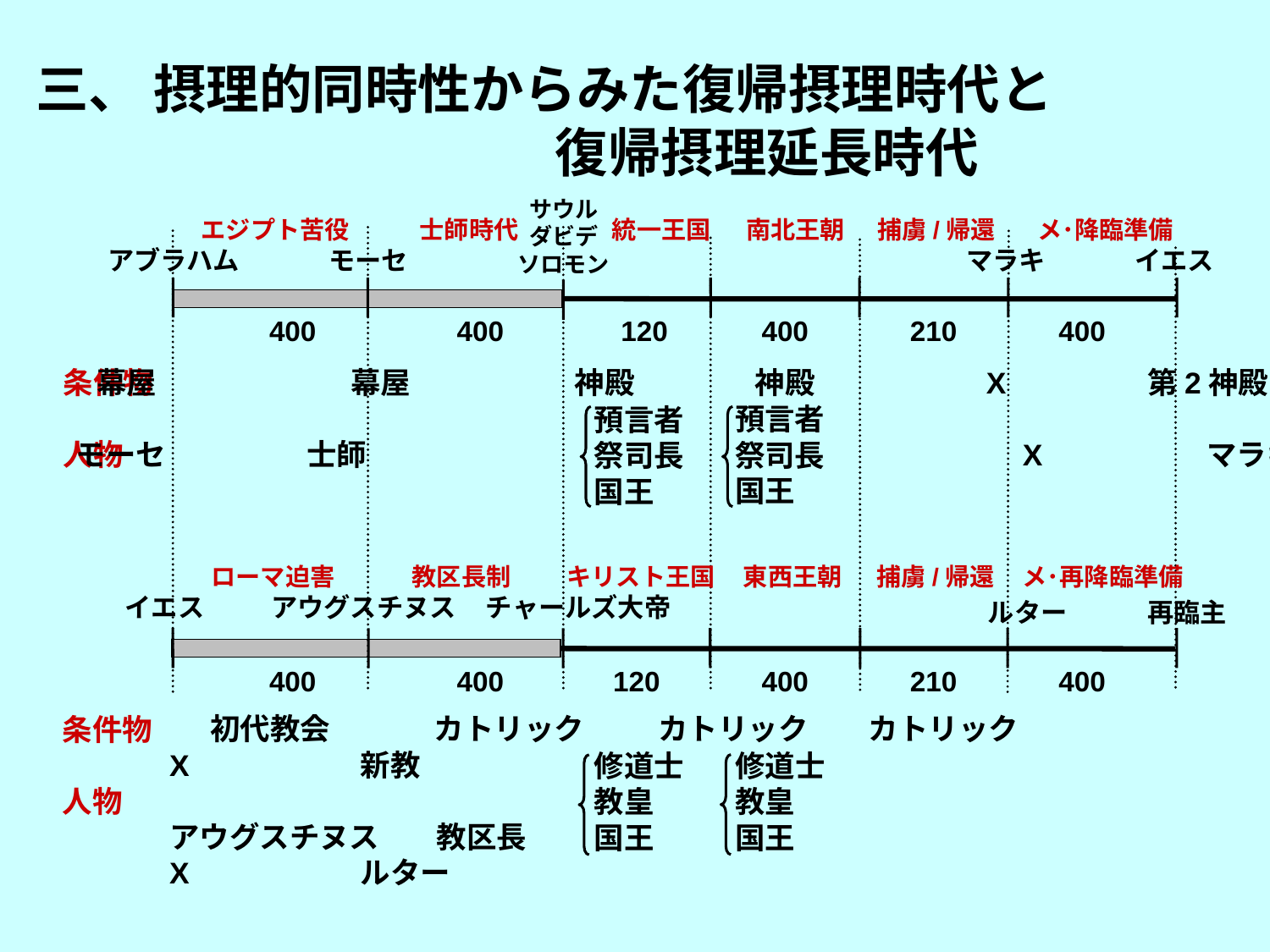

三、 摂理的同時性からみた復帰摂理時代と
                                          復帰摂理延長時代
サウル
ダビデ
ソロモン
エジプト苦役          士師時代  　        統一王国     南北王朝     捕虜/帰還      メ･降臨準備

アブラハム            モーセ
マラキ            イエス

400                  400               120            400             210             400
条件物

人物
  幕屋　　　　  　　幕屋　　　　  　神殿　　　　神殿　　　　  　X　 　 　　第2神殿

モーセ　　　　   士師　 　　　　　　　　　　　　　　　　　　　      X　 　　　　マラキ
預言者
祭司長
国王
預言者
祭司長
国王

ローマ迫害           教区長制        キリスト王国    東西王朝      捕虜/帰還    メ･再降臨準備
イエス         アウグスチヌス    チャールズ大帝
ルター           再臨主

400                  400              120             400             210             400
     初代教会　　  　カトリック　  　カトリック　　カトリック　　    　X　　 　　 　新教

アウグスチヌス　    教区長　　　　　　　  　　　　　　　　  　 　 　　 X　 　　　 　ルター
条件物

人物
修道士
教皇
国王
修道士
教皇
国王